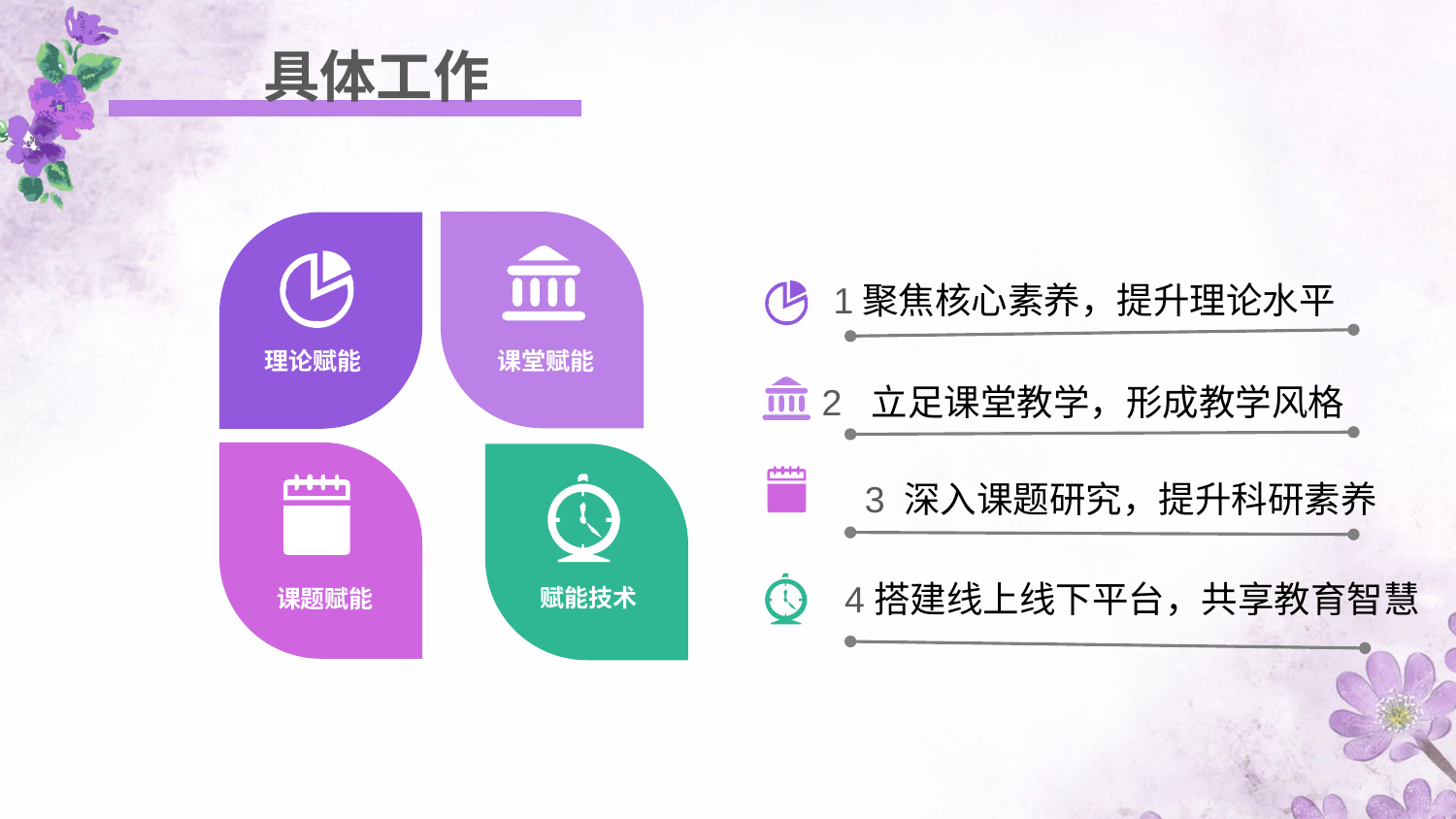

具体工作

课堂赋能

理论赋能
1聚焦核心素养，提升理论水平

2  立足课堂教学，形成教学风格

课题赋能

赋能技术
3 深入课题研究，提升科研素养

4搭建线上线下平台，共享教育智慧